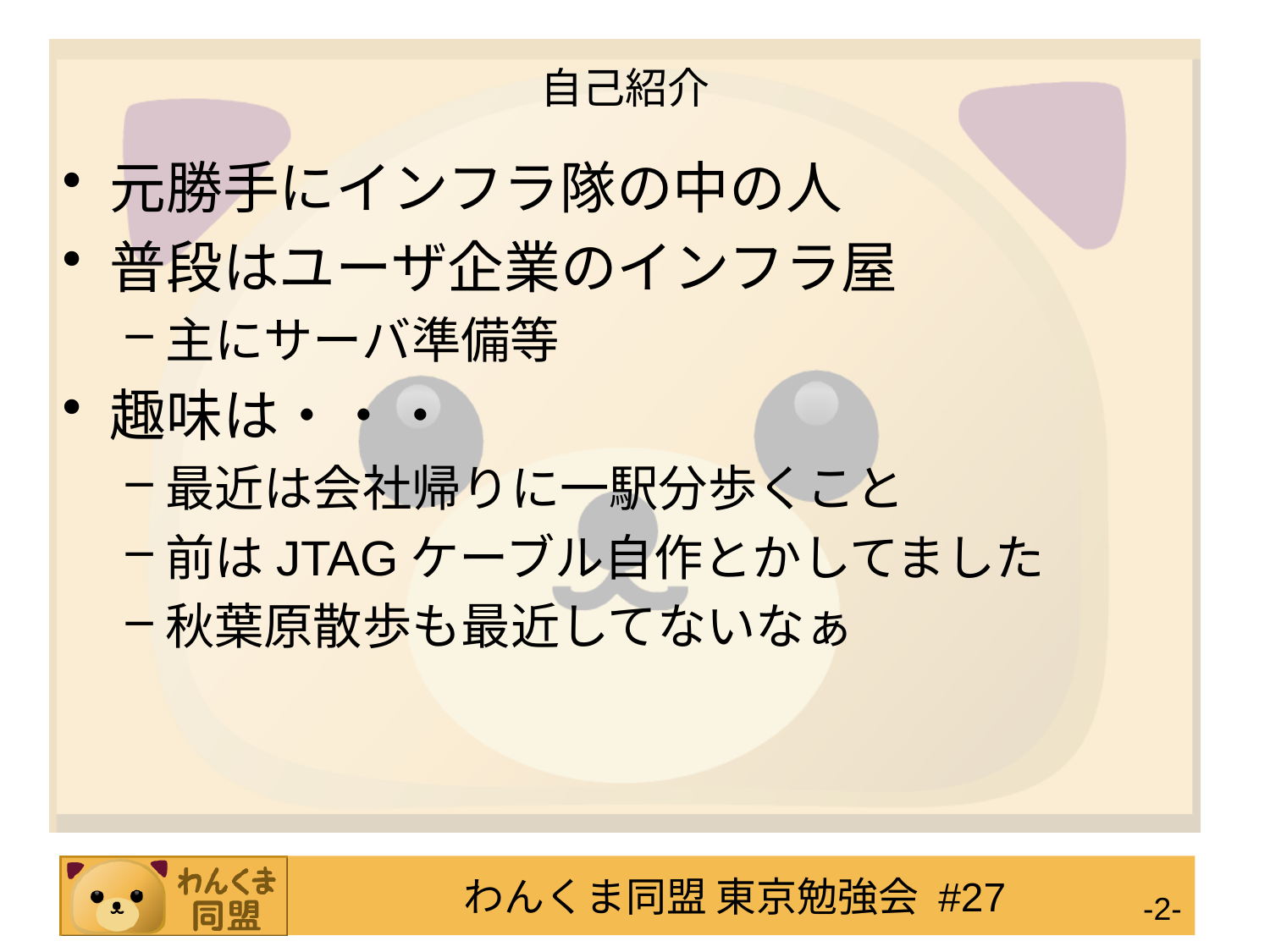

# 自己紹介
元勝手にインフラ隊の中の人
普段はユーザ企業のインフラ屋
主にサーバ準備等
趣味は・・・
最近は会社帰りに一駅分歩くこと
前はJTAGケーブル自作とかしてました
秋葉原散歩も最近してないなぁ